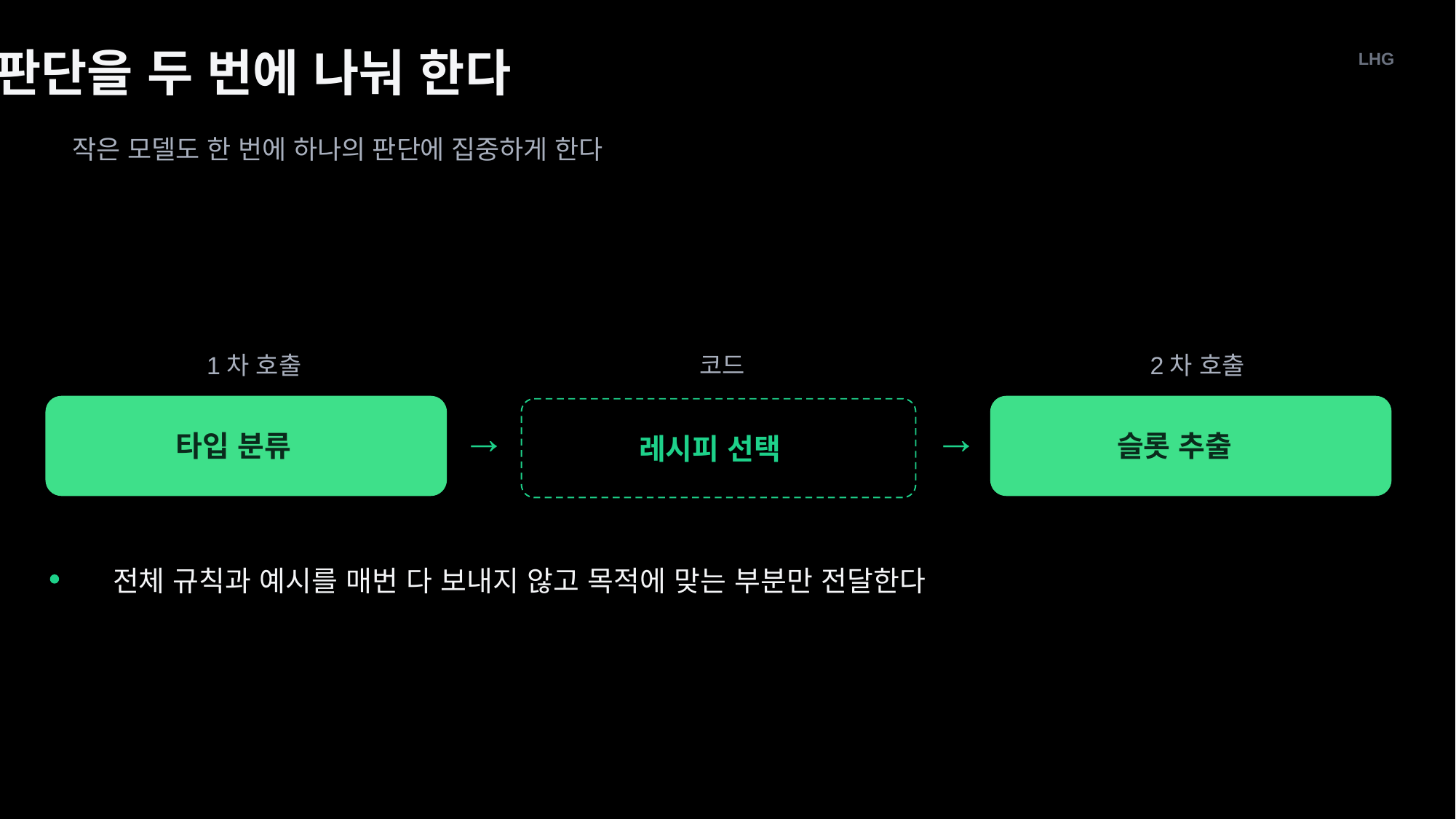

판단을 두 번에 나눠 한다
LHG
작은 모델도 한 번에 하나의 판단에 집중하게 한다
1차 호출
코드
2차 호출

→
→
타입 분류
슬롯 추출
레시피 선택

전체 규칙과 예시를 매번 다 보내지 않고 목적에 맞는 부분만 전달한다